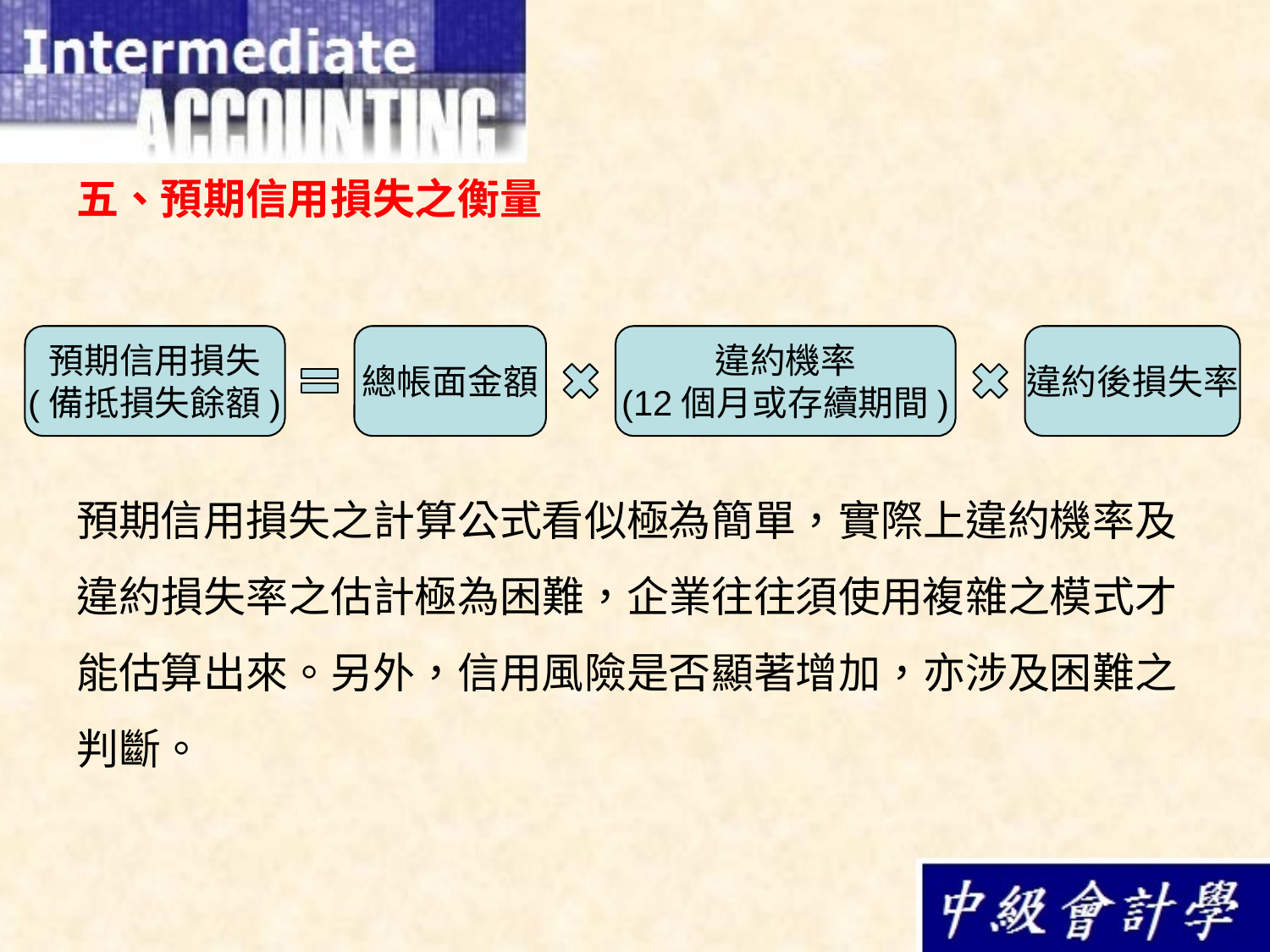

五、預期信用損失之衡量

預期信用損失之計算公式看似極為簡單，實際上違約機率及違約損失率之估計極為困難，企業往往須使用複雜之模式才能估算出來。另外，信用風險是否顯著增加，亦涉及困難之判斷。
預期信用損失
(備抵損失餘額)
總帳面金額
違約機率
(12個月或存續期間)
違約後損失率